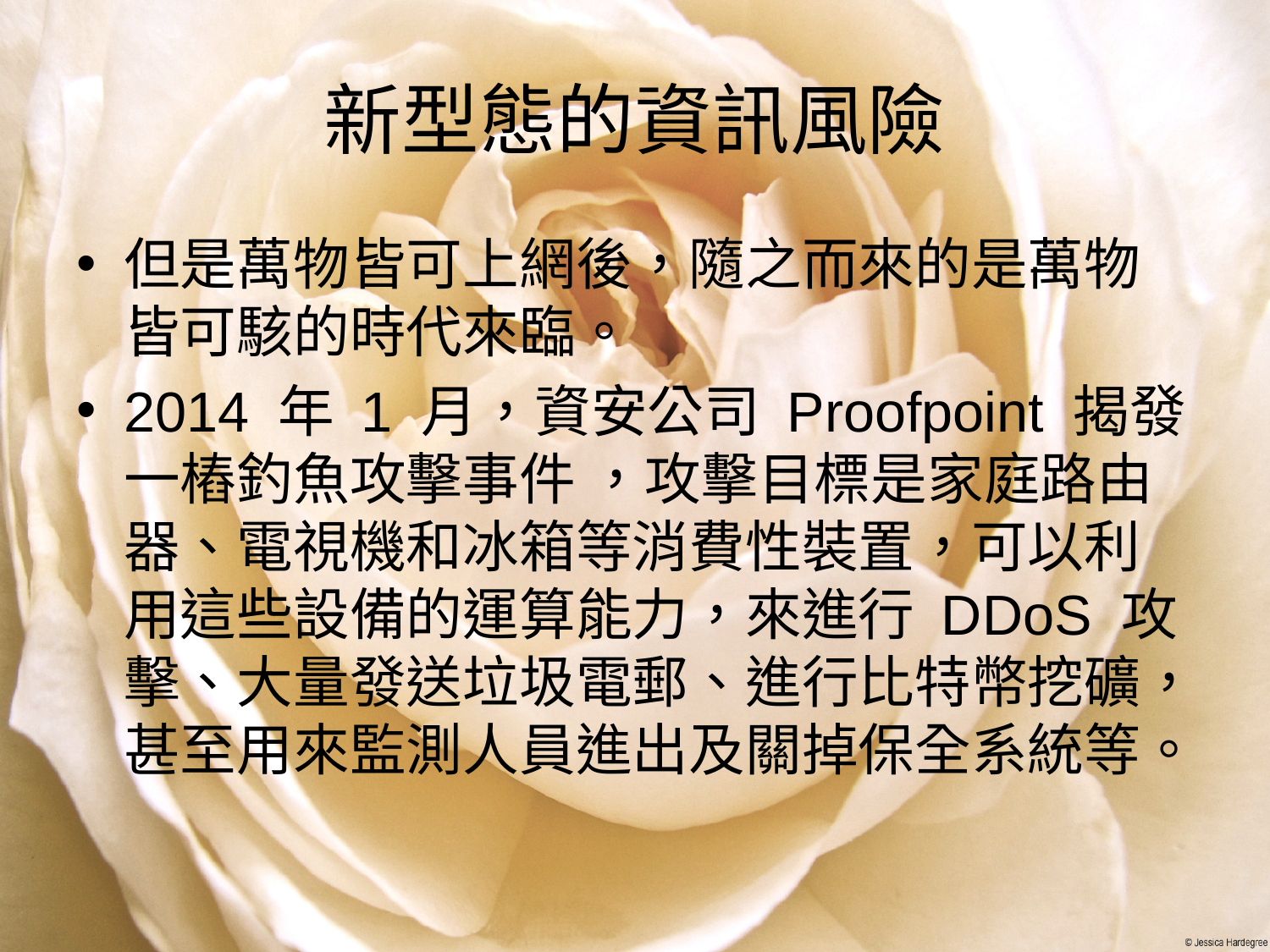

# 新型態的資訊風險
但是萬物皆可上網後，隨之而來的是萬物皆可駭的時代來臨。
2014 年 1 月，資安公司 Proofpoint 揭發一樁釣魚攻擊事件 ，攻擊目標是家庭路由器、電視機和冰箱等消費性裝置，可以利用這些設備的運算能力，來進行 DDoS 攻擊、大量發送垃圾電郵、進行比特幣挖礦，甚至用來監測人員進出及關掉保全系統等。